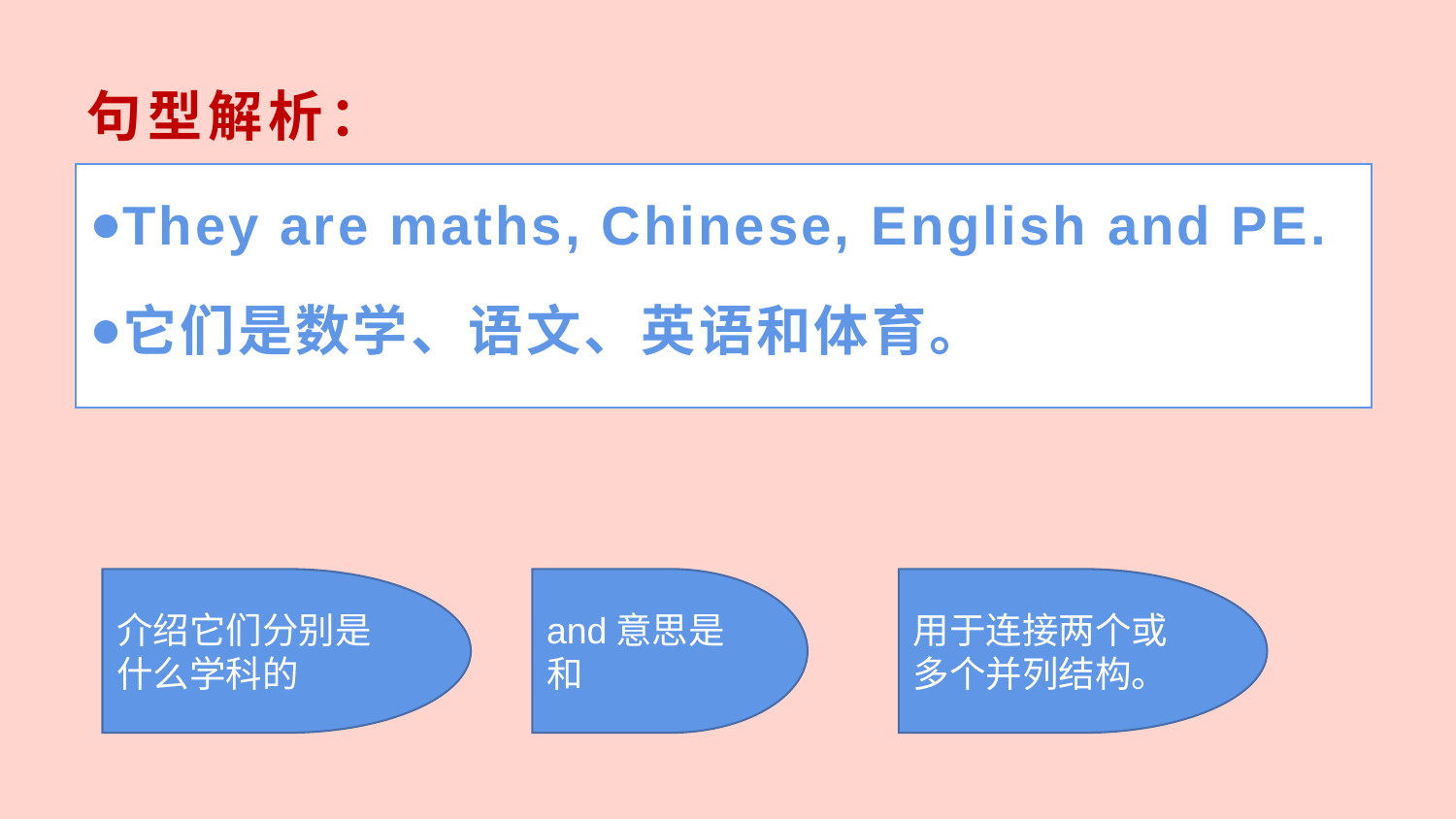

# 句型解析：
They are maths, Chinese, English and PE.
它们是数学、语文、英语和体育。
介绍它们分别是
什么学科的
and意思是和
用于连接两个或
多个并列结构。